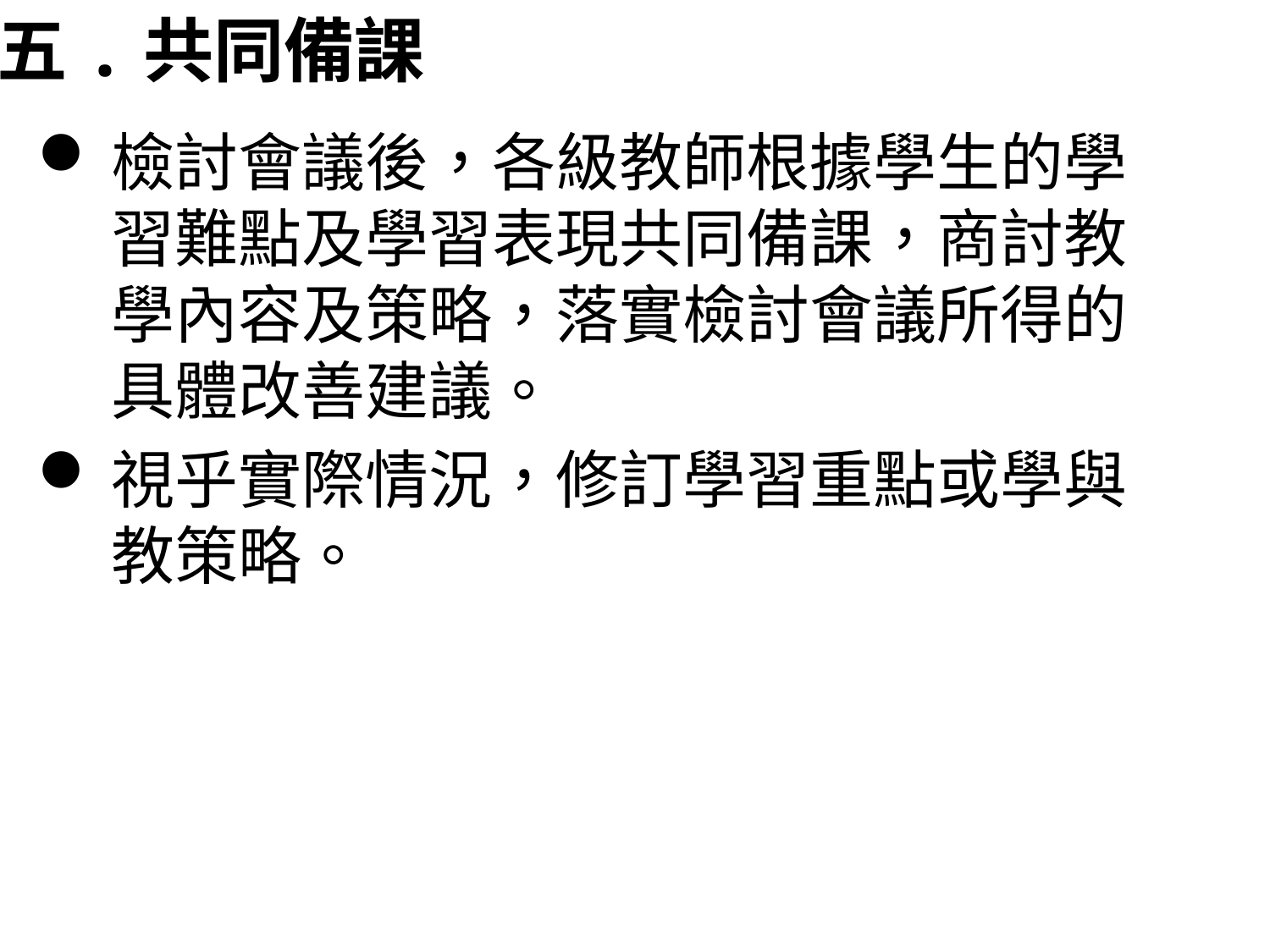

五.共同備課
檢討會議後，各級教師根據學生的學習難點及學習表現共同備課，商討教學內容及策略，落實檢討會議所得的具體改善建議。
視乎實際情況，修訂學習重點或學與教策略。